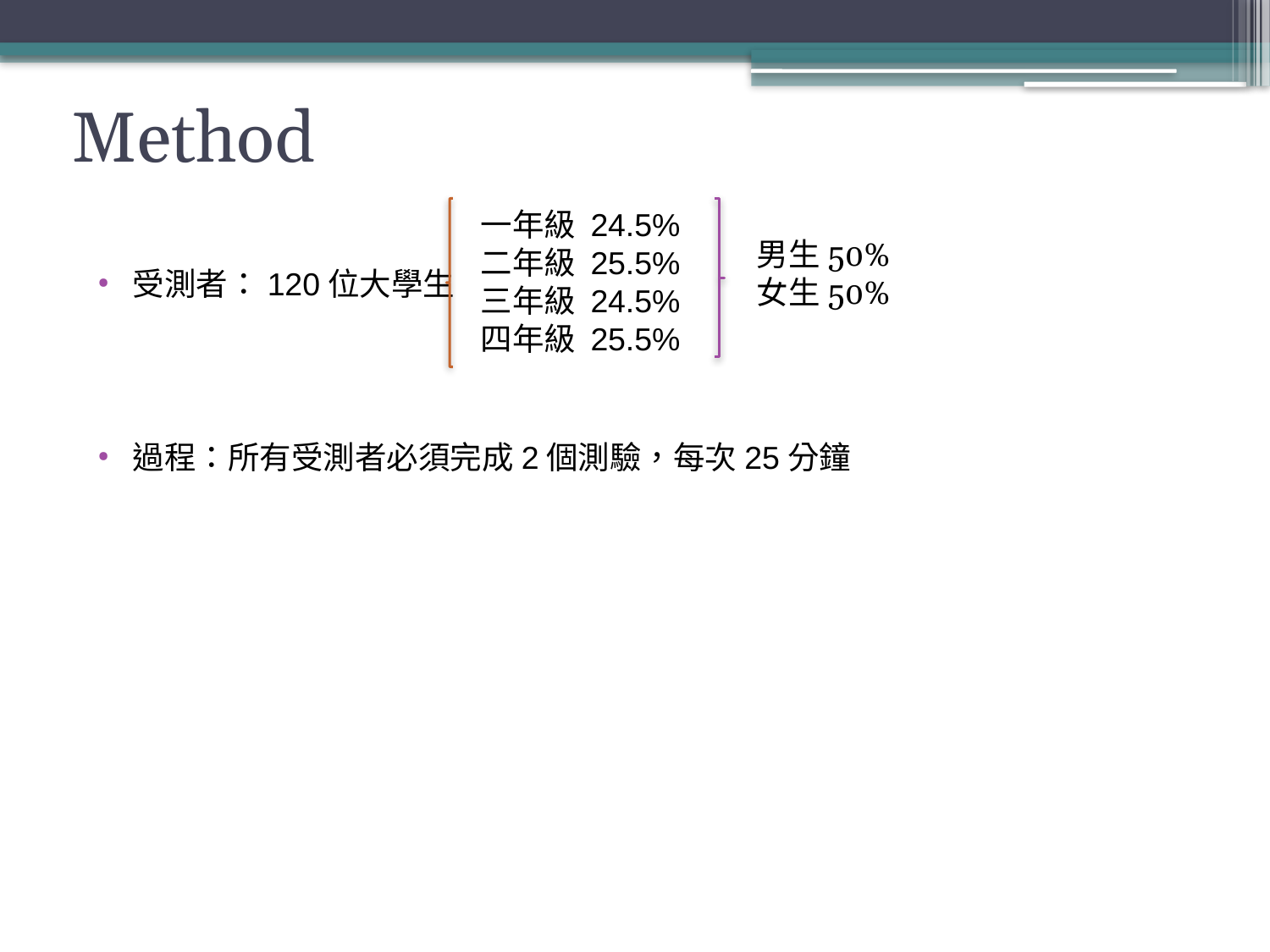

# Method

一年級 24.5%
二年級 25.5%
三年級 24.5%
四年級 25.5%

男生50%
女生50%
受測者：120位大學生

過程：所有受測者必須完成2個測驗，每次25分鐘